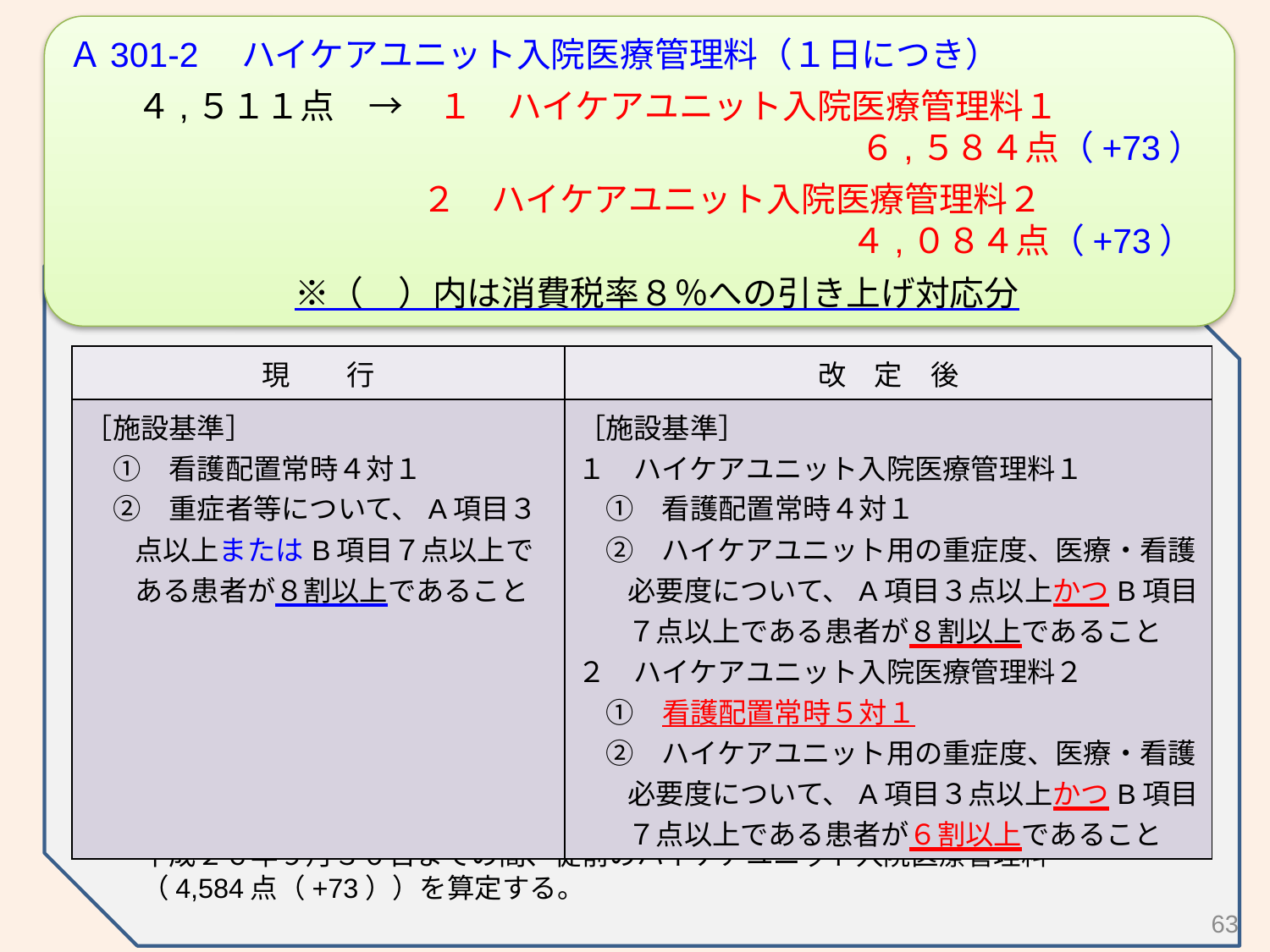

Ａ301-2　ハイケアユニット入院医療管理料（１日につき）
　　４,５１１点　→　１　ハイケアユニット入院医療管理料１
　　　　　　　　　　　　　　　　　　　　　　　６,５８４点（+73）
２　ハイケアユニット入院医療管理料２
　　　　　　　　　  　　　４,０８４点（+73）
　※（　）内は消費税率８％への引き上げ対応分

［経過措置］
　平成２６年３月３１日に当該入院料の届出を行っている治療室については、
平成２６年９月３０日までの間、従前のハイケアユニット入院医療管理料
（4,584点（+73））を算定する。

| 現　　行 | 改　定　後 |
| --- | --- |
| ［施設基準］ 　①　看護配置常時４対１ 　②　重症者等について、A項目３点以上またはB項目７点以上である患者が８割以上であること | ［施設基準］ １　ハイケアユニット入院医療管理料１ 　①　看護配置常時４対１ 　②　ハイケアユニット用の重症度、医療・看護必要度について、A項目３点以上かつB項目７点以上である患者が８割以上であること ２　ハイケアユニット入院医療管理料２ 　①　看護配置常時５対１ 　②　ハイケアユニット用の重症度、医療・看護必要度について、A項目３点以上かつB項目７点以上である患者が６割以上であること |
63